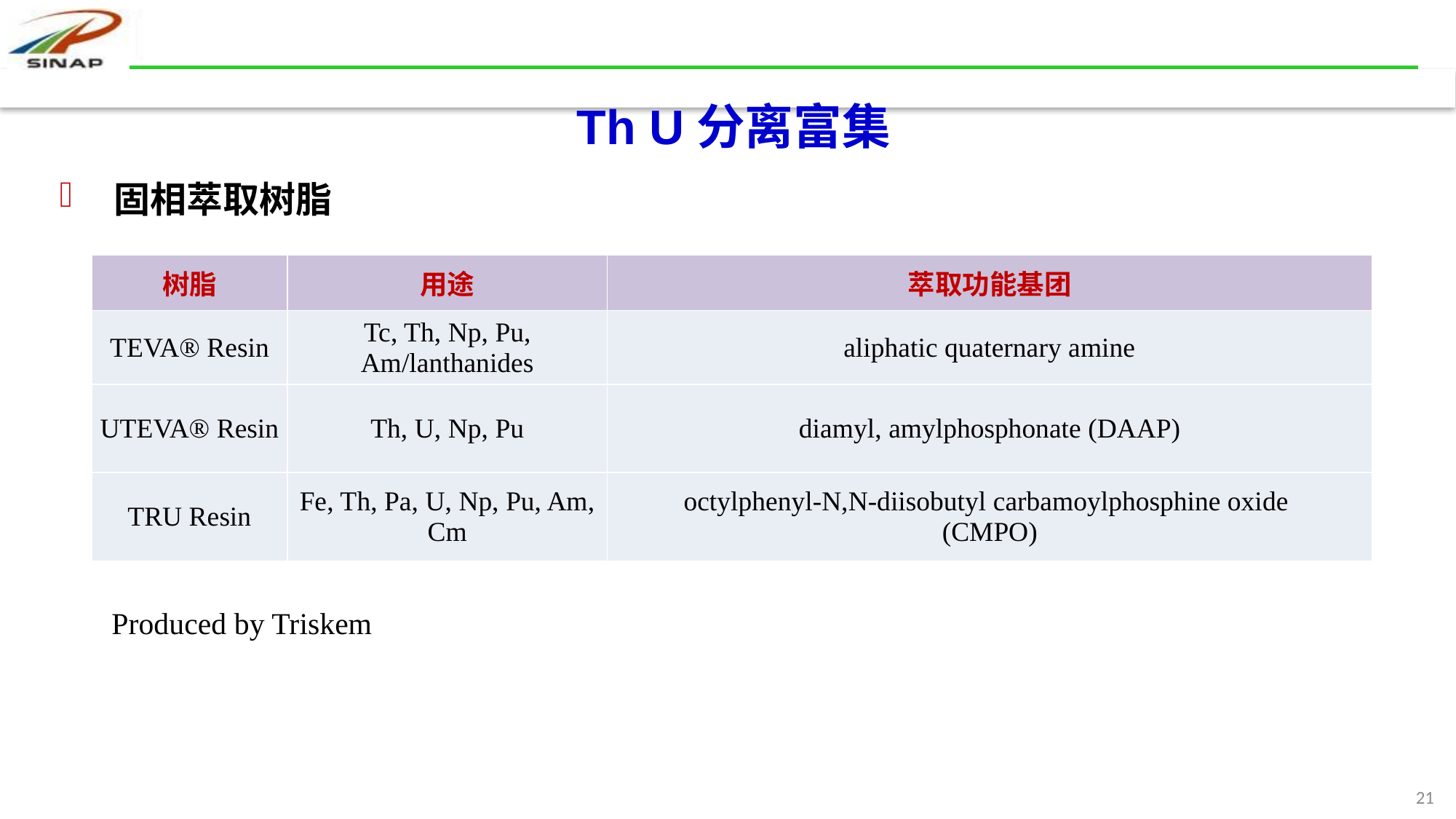

# Th U分离富集
固相萃取树脂
| 树脂 | 用途 | 萃取功能基团 |
| --- | --- | --- |
| TEVA® Resin | Tc, Th, Np, Pu, Am/lanthanides | aliphatic quaternary amine |
| UTEVA® Resin | Th, U, Np, Pu | diamyl, amylphosphonate (DAAP) |
| TRU Resin | Fe, Th, Pa, U, Np, Pu, Am, Cm | octylphenyl-N,N-diisobutyl carbamoylphosphine oxide (CMPO) |
Produced by Triskem
21